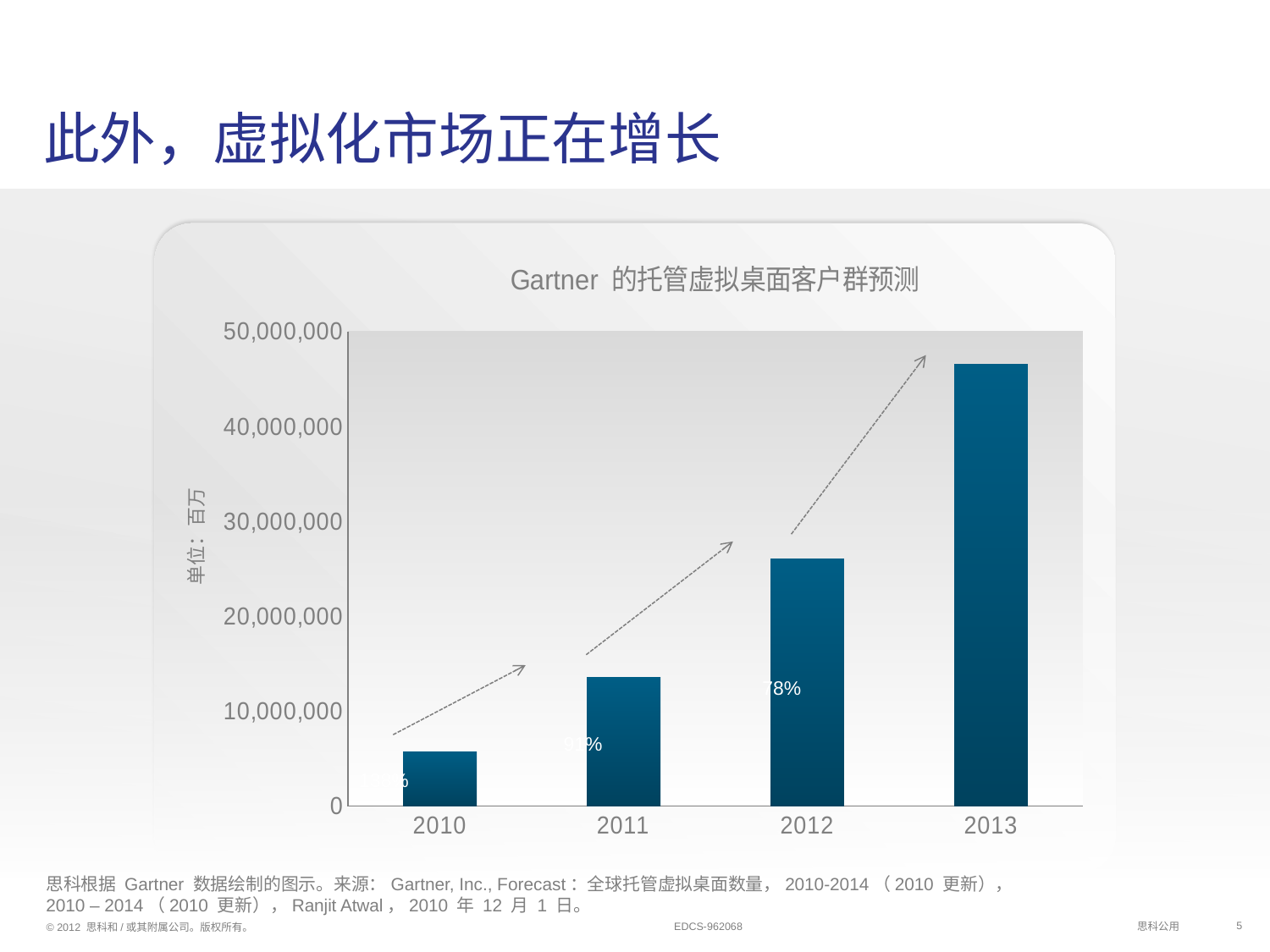

# 此外，虚拟化市场正在增长

### Chart: Gartner 的托管虚拟桌面客户群预测

| Category | Gartner HVD Forecast |
|---|---|
| 2010 | 5693000.0 |
| 2011 | 13600000.0 |
| 2012 | 26065000.0 |
| 2013 | 46506000.0 |
78%
91%
138%

单位：百万
思科根据 Gartner 数据绘制的图示。来源：Gartner, Inc., Forecast：全球托管虚拟桌面数量，2010-2014（2010 更新），2010 – 2014（2010 更新），Ranjit Atwal，2010 年 12 月 1 日。